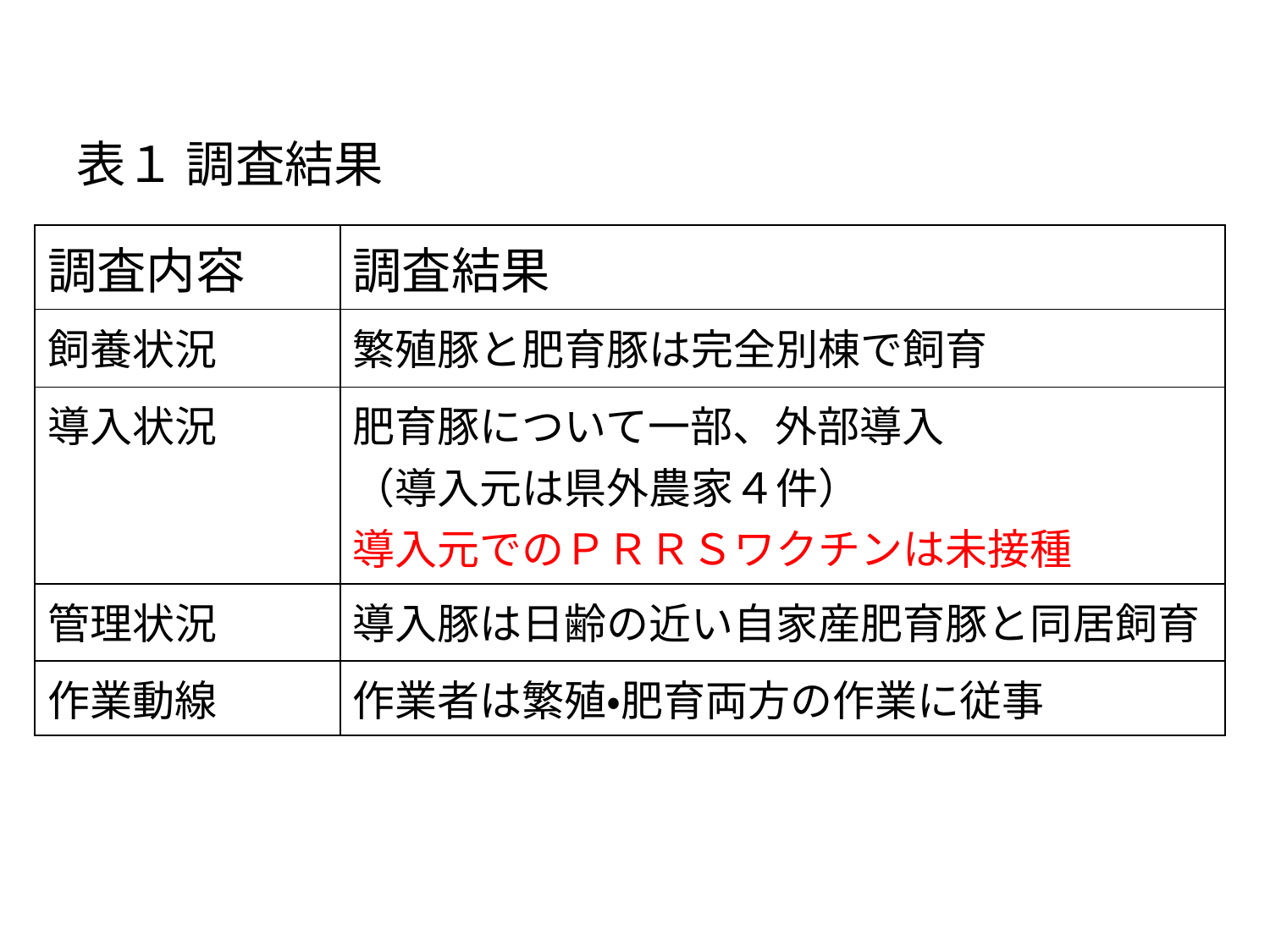

表１ 調査結果
| 調査内容 | 調査結果 |
| --- | --- |
| 飼養状況 | 繁殖豚と肥育豚は完全別棟で飼育 |
| 導入状況 | 肥育豚について一部、外部導入 （導入元は県外農家４件） 導入元でのＰＲＲＳワクチンは未接種 |
| 管理状況 | 導入豚は日齢の近い自家産肥育豚と同居飼育 |
| 作業動線 | 作業者は繁殖・肥育両方の作業に従事 |